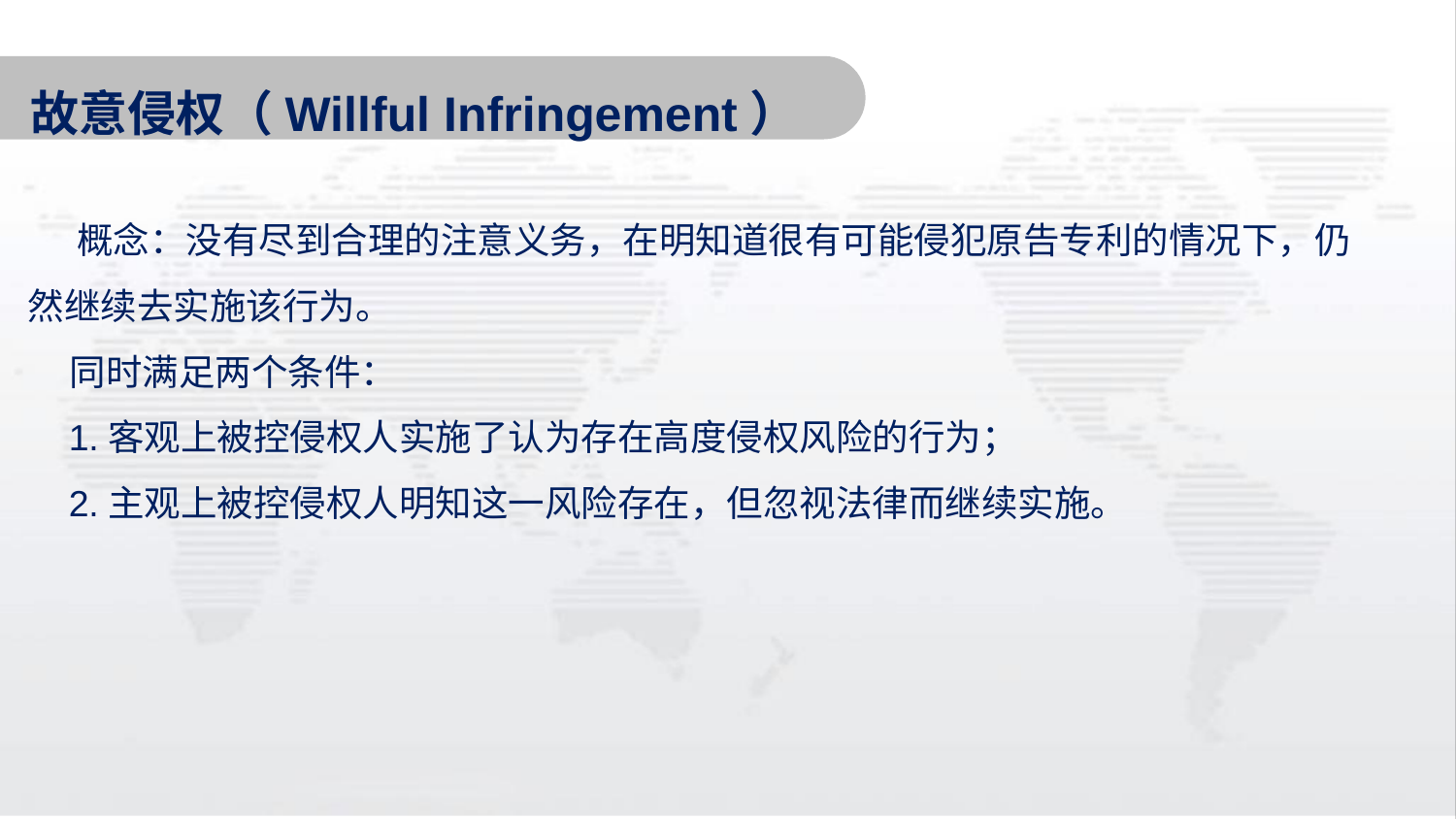

故意侵权（Willful Infringement）
    概念：没有尽到合理的注意义务，在明知道很有可能侵犯原告专利的情况下，仍然继续去实施该行为。
    同时满足两个条件：
    1.客观上被控侵权人实施了认为存在高度侵权风险的行为；
    2.主观上被控侵权人明知这一风险存在，但忽视法律而继续实施。